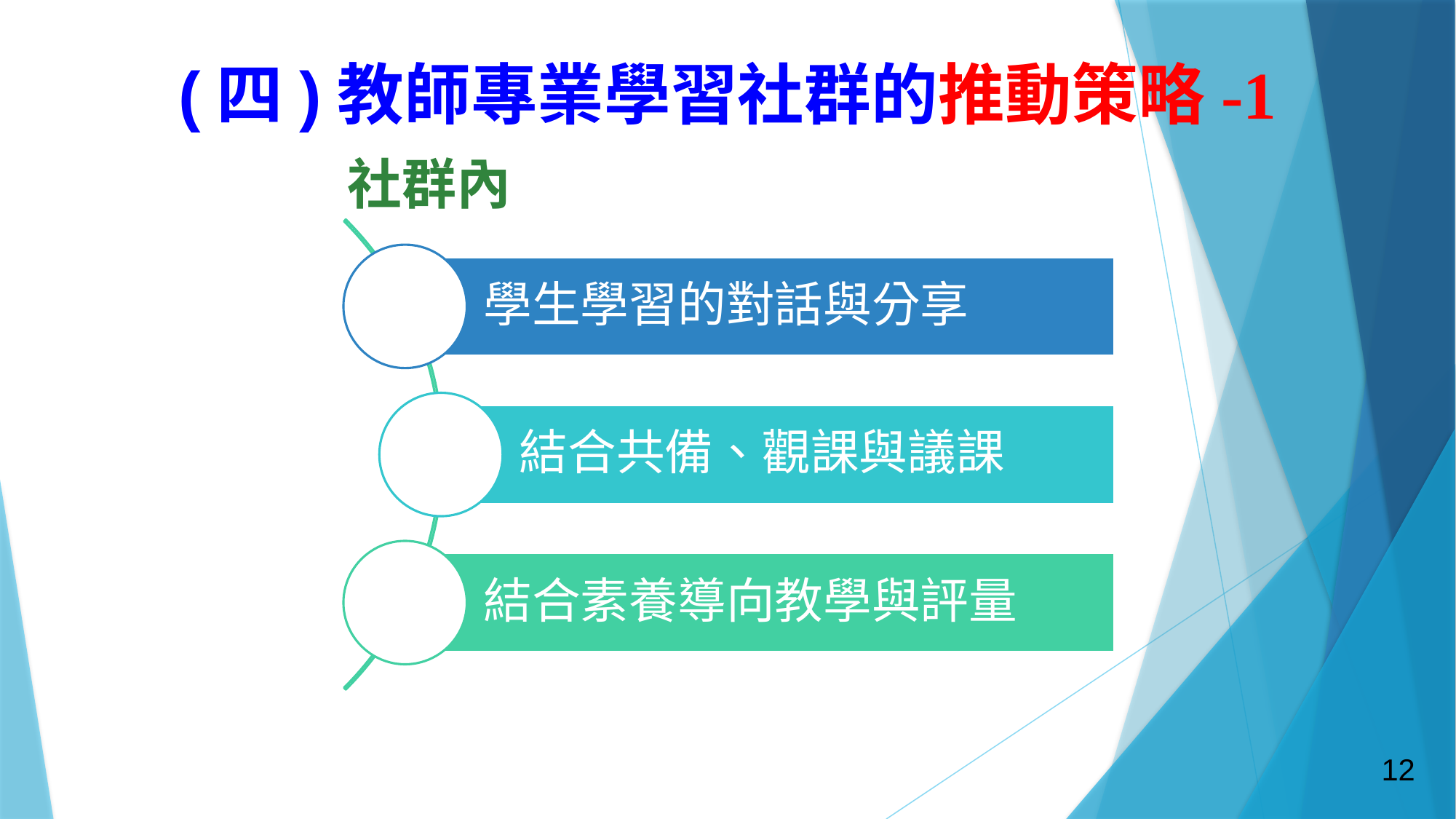

(四)教師專業學習社群的推動策略-1
社群內
學生學習的對話與分享
結合共備、觀課與議課
結合素養導向教學與評量
12